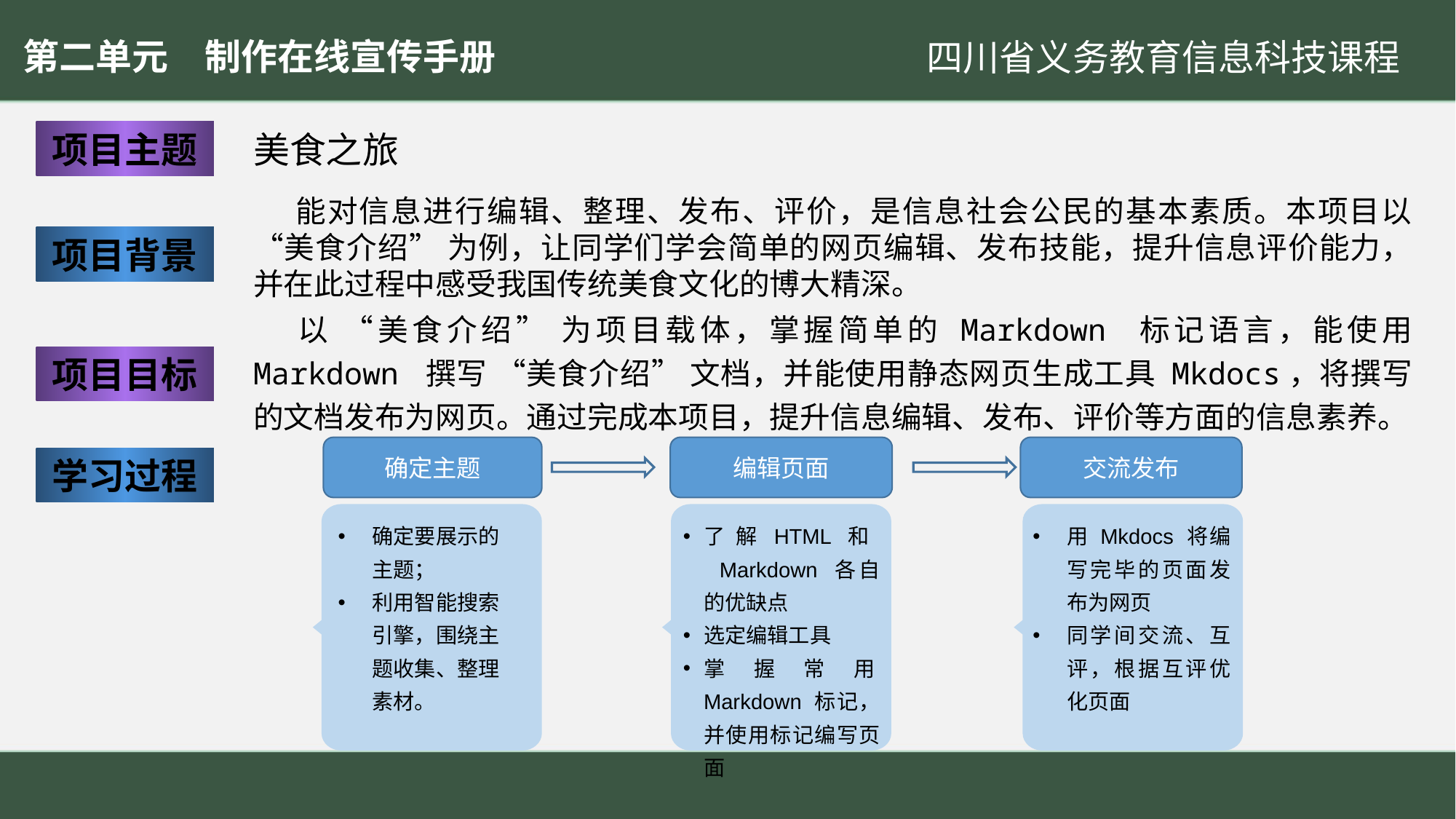

第二单元　制作在线宣传手册

项目主题
美食之旅
    能对信息进行编辑、整理、发布、评价，是信息社会公民的基本素质。本项目以 “美食介绍” 为例，让同学们学会简单的网页编辑、发布技能，提升信息评价能力，并在此过程中感受我国传统美食文化的博大精深。

项目背景
   以 “美食介绍” 为项目载体，掌握简单的 Markdown 标记语言，能使用 Markdown 撰写 “美食介绍” 文档，并能使用静态网页生成工具 Mkdocs，将撰写的文档发布为网页。通过完成本项目，提升信息编辑、发布、评价等方面的信息素养。

项目目标
确定主题
编辑页面
交流发布
学习过程

确定要展示的主题；
利用智能搜索引擎，围绕主题收集、整理素材。
了解HTML和
 Markdown 各自的优缺点
选定编辑工具
掌握常用Markdown 标记，并使用标记编写页面
用 Mkdocs 将编写完毕的页面发布为网页
同学间交流、互评，根据互评优化页面